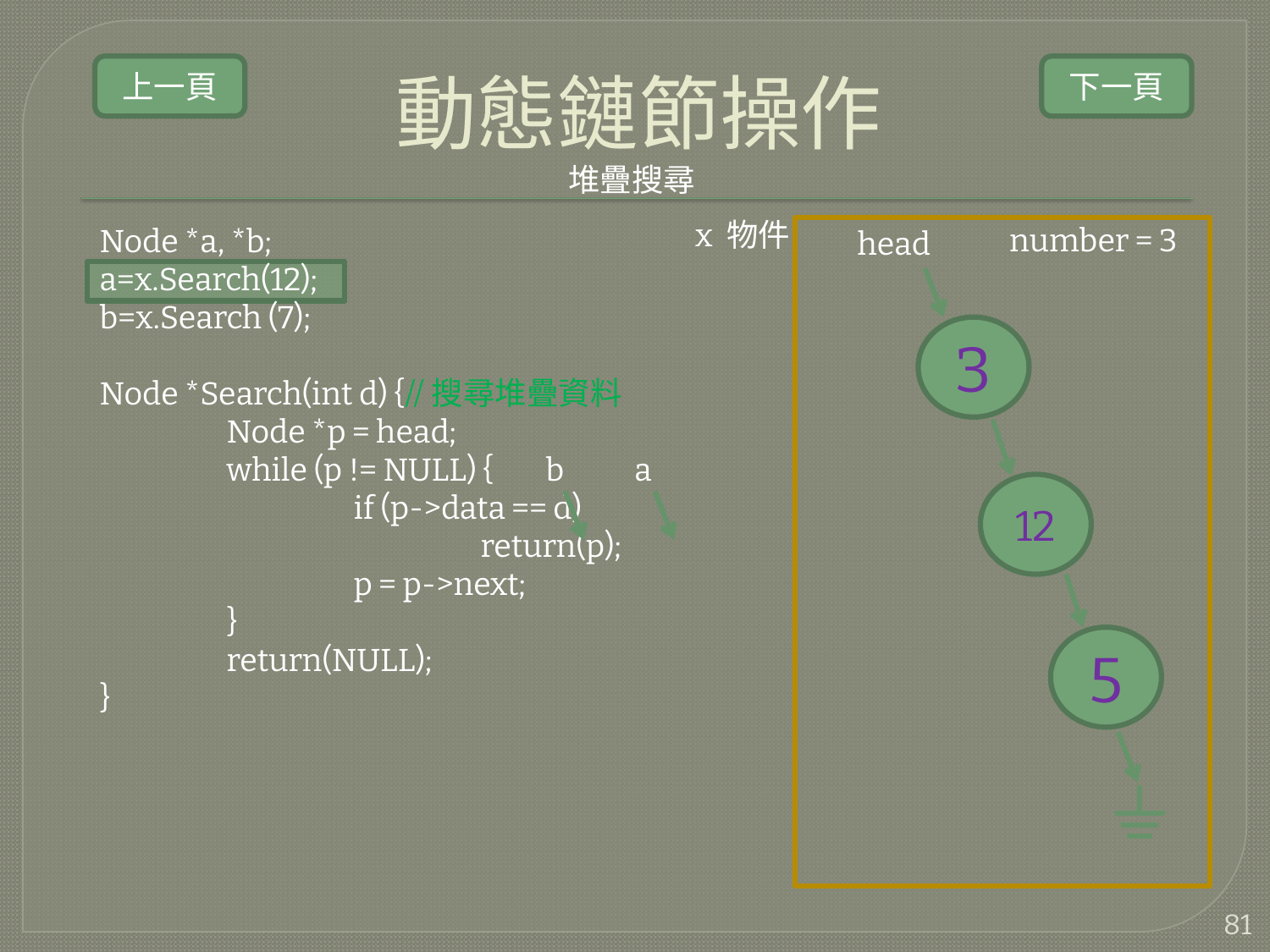

# 動態鏈節操作
上一頁
下一頁
堆疊搜尋
x 物件
number = 3
Node *a, *b;
a=x.Search(12);
b=x.Search (7);

Node *Search(int d) {//搜尋堆疊資料
	Node *p = head;
	while (p != NULL) {
		if (p->data == d)
			return(p);
		p = p->next;
	}
	return(NULL);
}

head

3
b
a
12
5
81